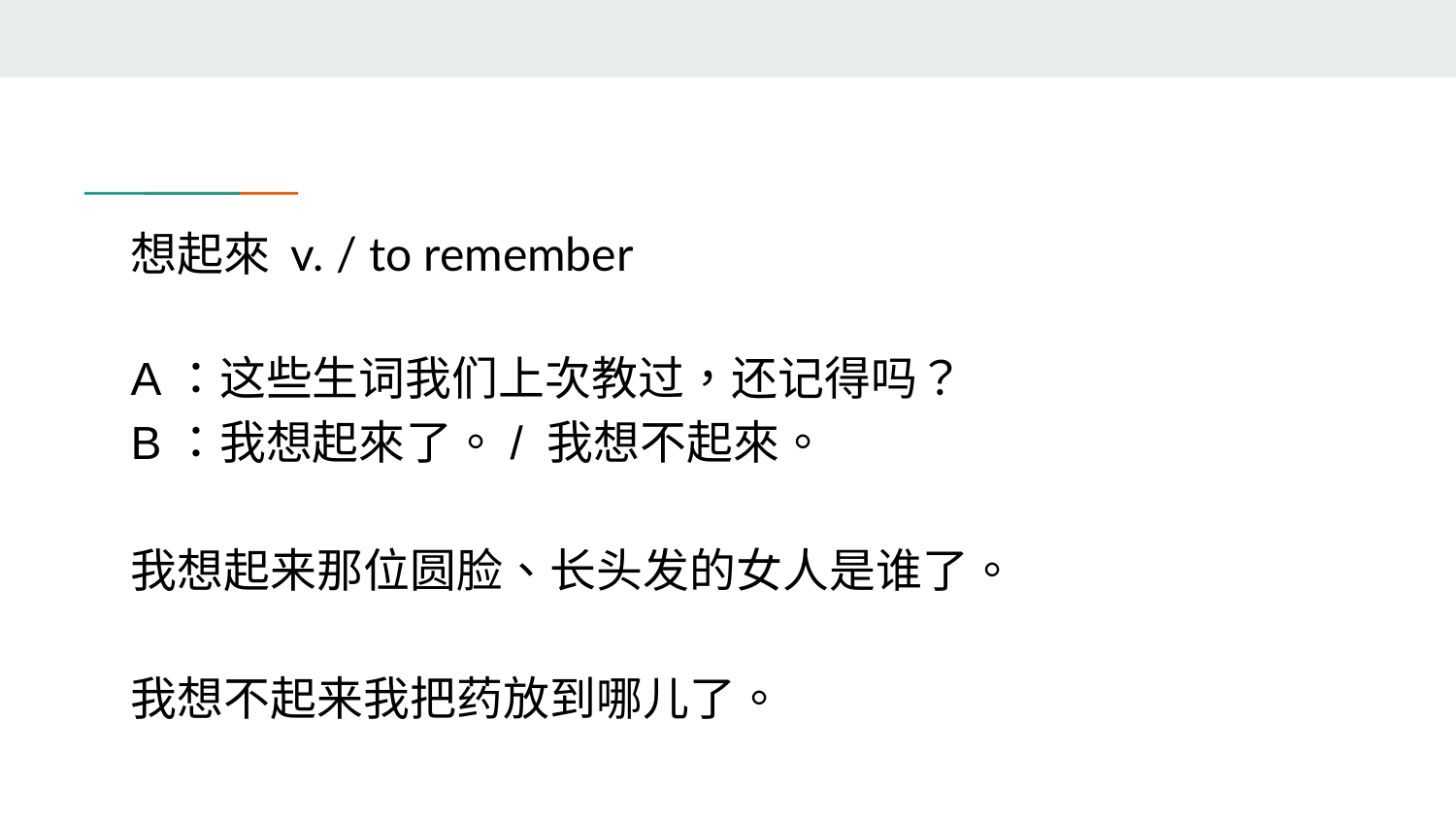

# 想起來 v. / to remember
A：这些生词我们上次教过，还记得吗？
B：我想起來了。/ 我想不起來。

我想起来那位圆脸、长头发的女人是谁了。

我想不起来我把药放到哪儿了。